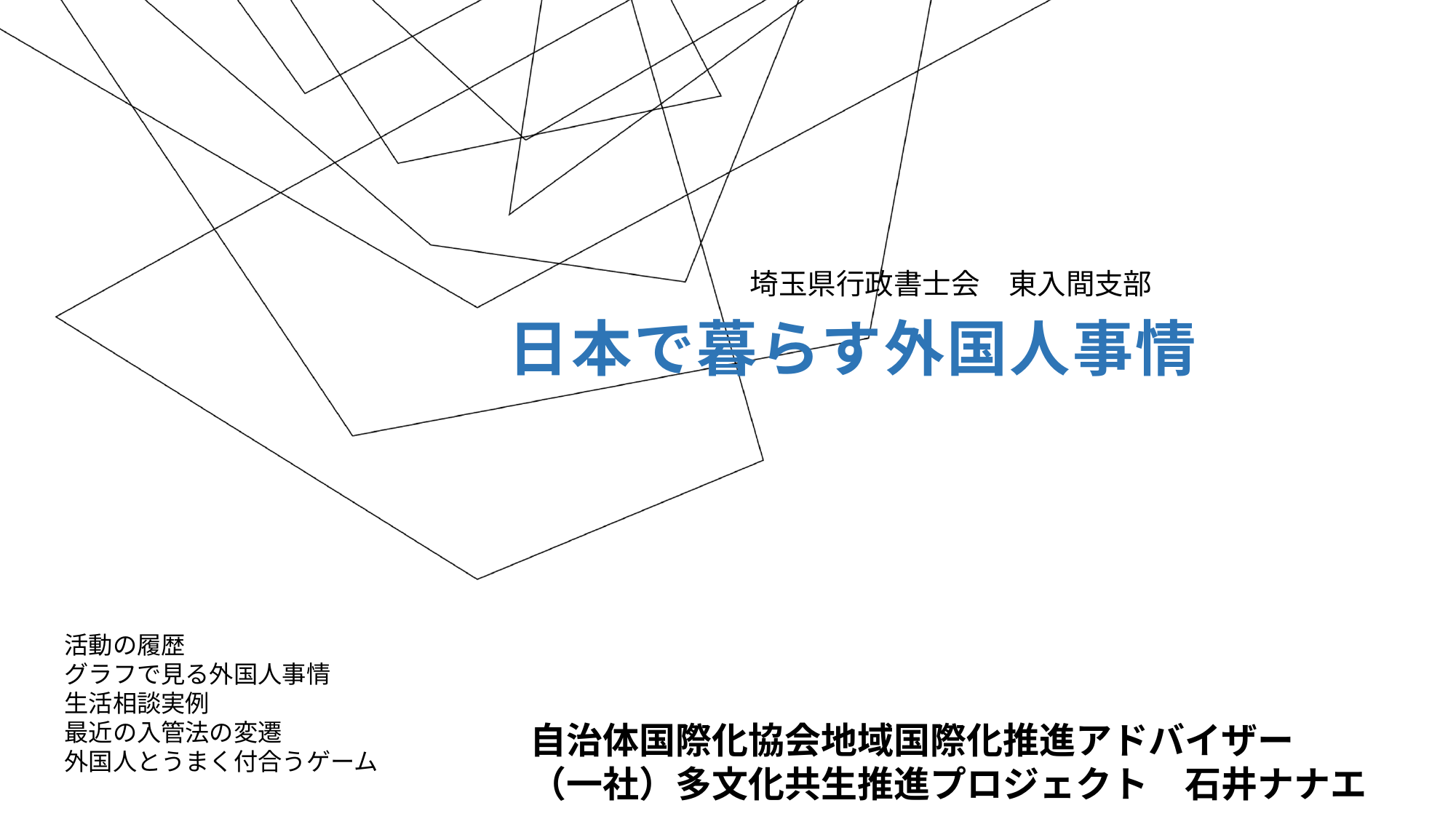

日本で暮らす外国人事情
埼玉県行政書士会　東入間支部

活動の履歴
グラフで見る外国人事情
生活相談実例
最近の入管法の変遷
外国人とうまく付合うゲーム

自治体国際化協会地域国際化推進アドバイザー
（一社）多文化共生推進プロジェクト　石井ナナエ